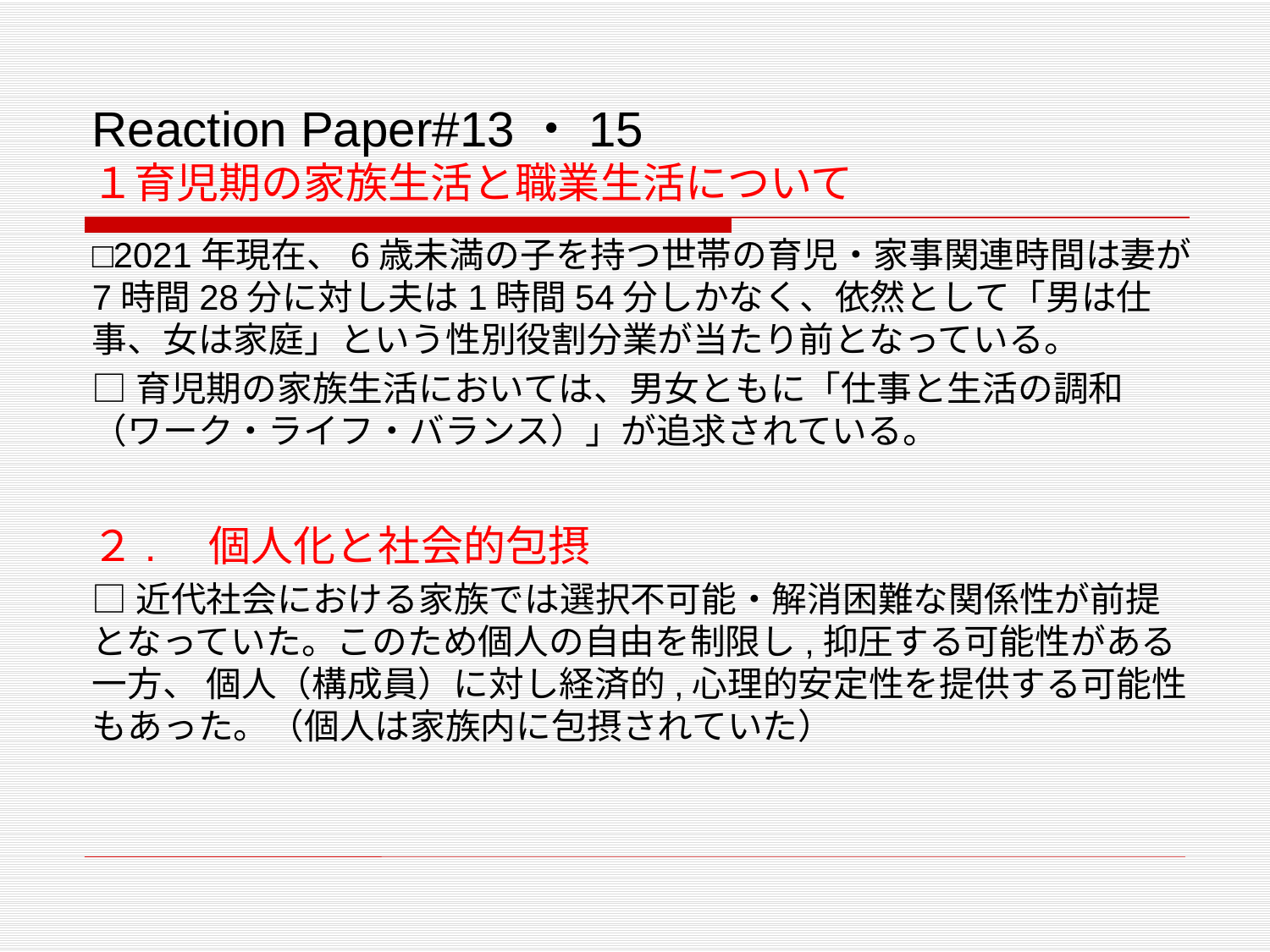

# Reaction Paper#13・15 １育児期の家族生活と職業生活について
□2021年現在、6歳未満の子を持つ世帯の育児・家事関連時間は妻が7時間28分に対し夫は1時間54分しかなく、依然として「男は仕事、女は家庭」という性別役割分業が当たり前となっている。
□育児期の家族生活においては、男女ともに「仕事と生活の調和（ワーク・ライフ・バランス）」が追求されている。

２.　個人化と社会的包摂
□近代社会における家族では選択不可能・解消困難な関係性が前提となっていた。このため個人の自由を制限し,抑圧する可能性がある一方、 個人（構成員）に対し経済的,心理的安定性を提供する可能性もあった。（個人は家族内に包摂されていた）